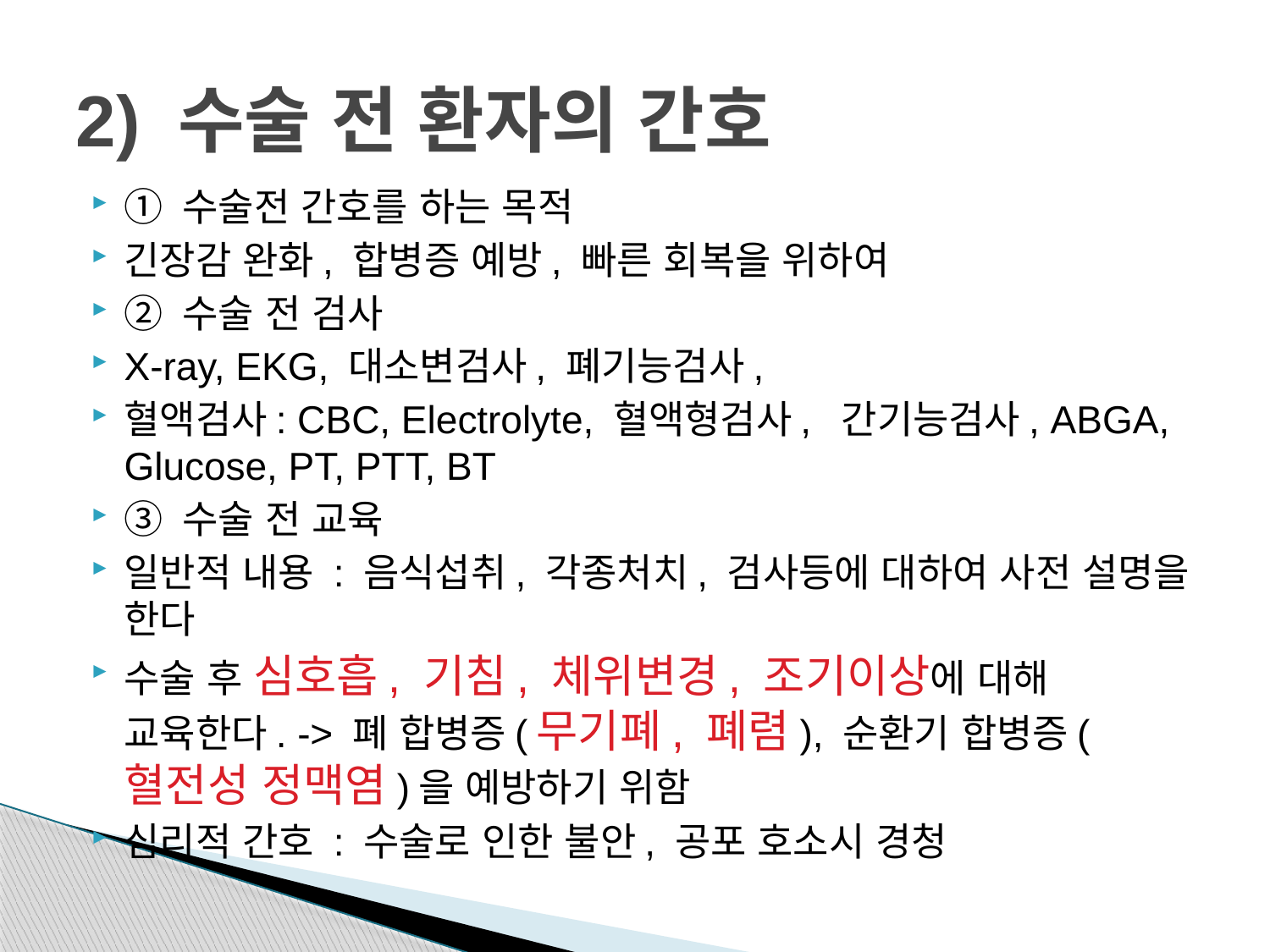

# 2) 수술 전 환자의 간호
① 수술전 간호를 하는 목적
긴장감 완화, 합병증 예방, 빠른 회복을 위하여
② 수술 전 검사
X-ray, EKG, 대소변검사, 폐기능검사,
혈액검사: CBC, Electrolyte, 혈액형검사,  간기능검사, ABGA, Glucose, PT, PTT, BT
③ 수술 전 교육
일반적 내용 : 음식섭취, 각종처치, 검사등에 대하여 사전 설명을 한다
수술 후 심호흡, 기침, 체위변경, 조기이상에 대해 교육한다. -> 폐 합병증(무기폐, 폐렴), 순환기 합병증(혈전성 정맥염)을 예방하기 위함
심리적 간호 : 수술로 인한 불안, 공포 호소시 경청